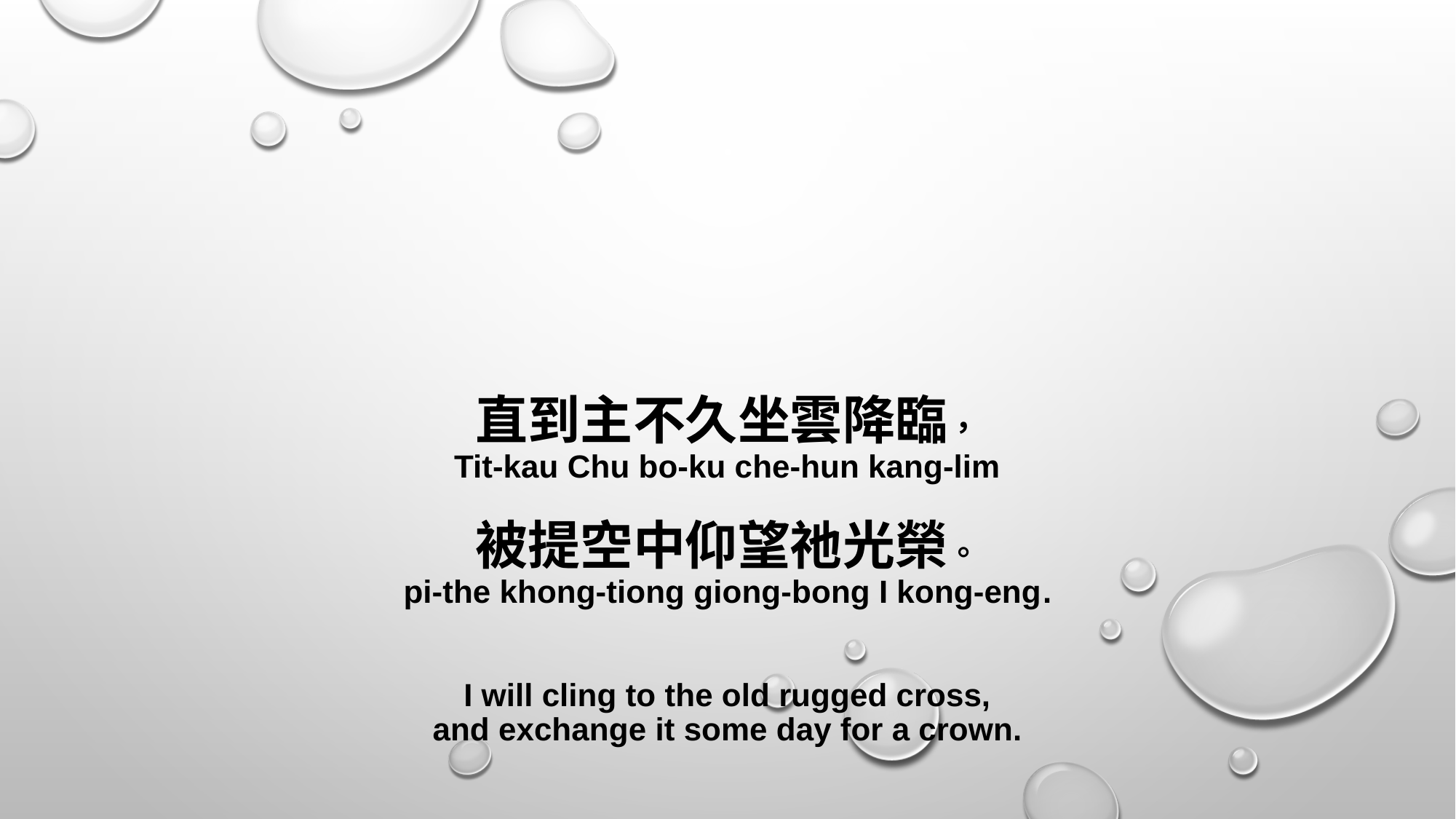

# 直到主不久坐雲降臨， Tit-kau Chu bo-ku che-hun kang-lim 被提空中仰望祂光榮。 pi-the khong-tiong giong-bong I kong-eng. I will cling to the old rugged cross, and exchange it some day for a crown.